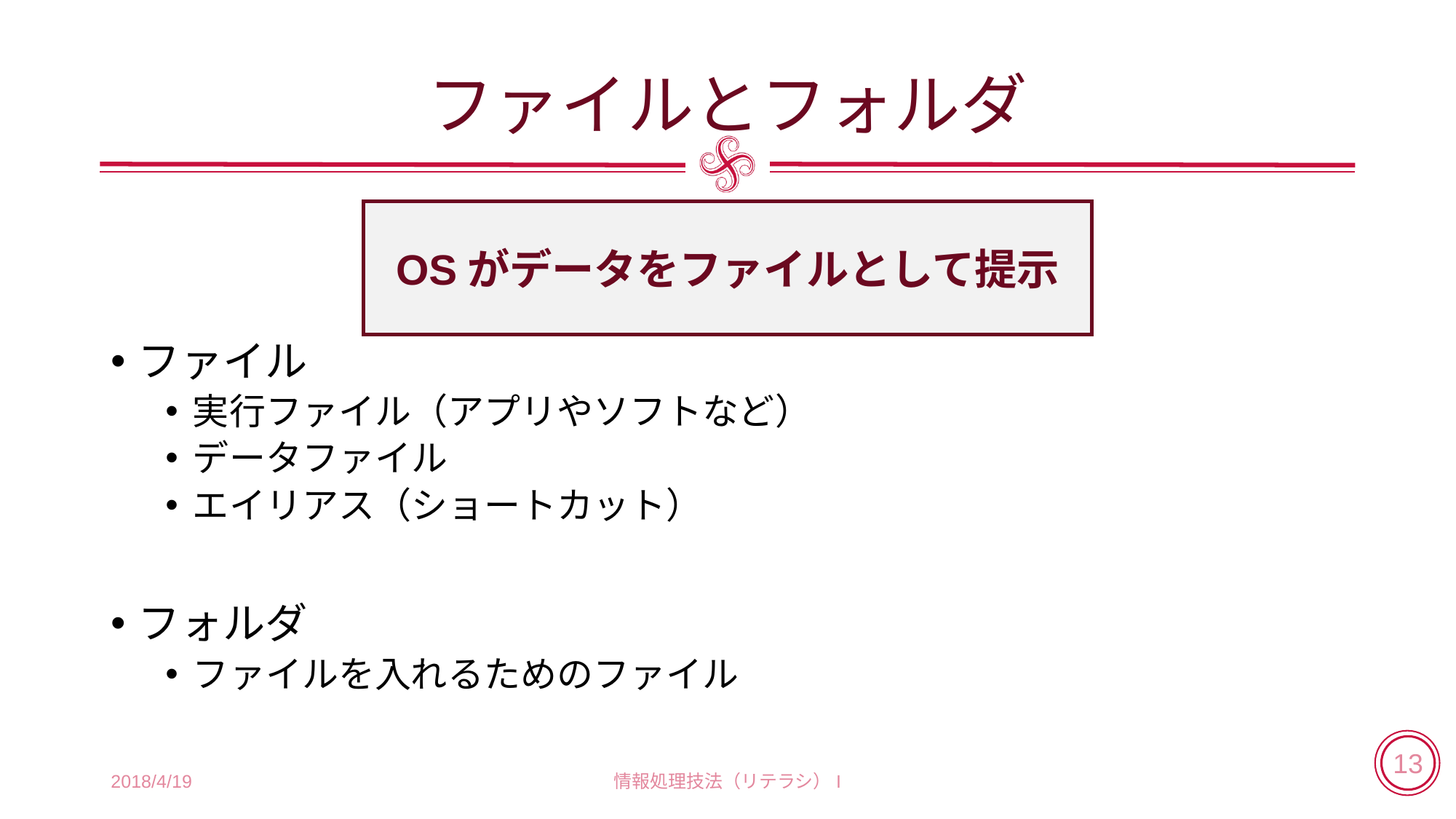

# ファイルとフォルダ
OSがデータをファイルとして提示
ファイル
実行ファイル（アプリやソフトなど）
データファイル
エイリアス（ショートカット）

フォルダ
ファイルを入れるためのファイル
2018/4/19
情報処理技法（リテラシ）I